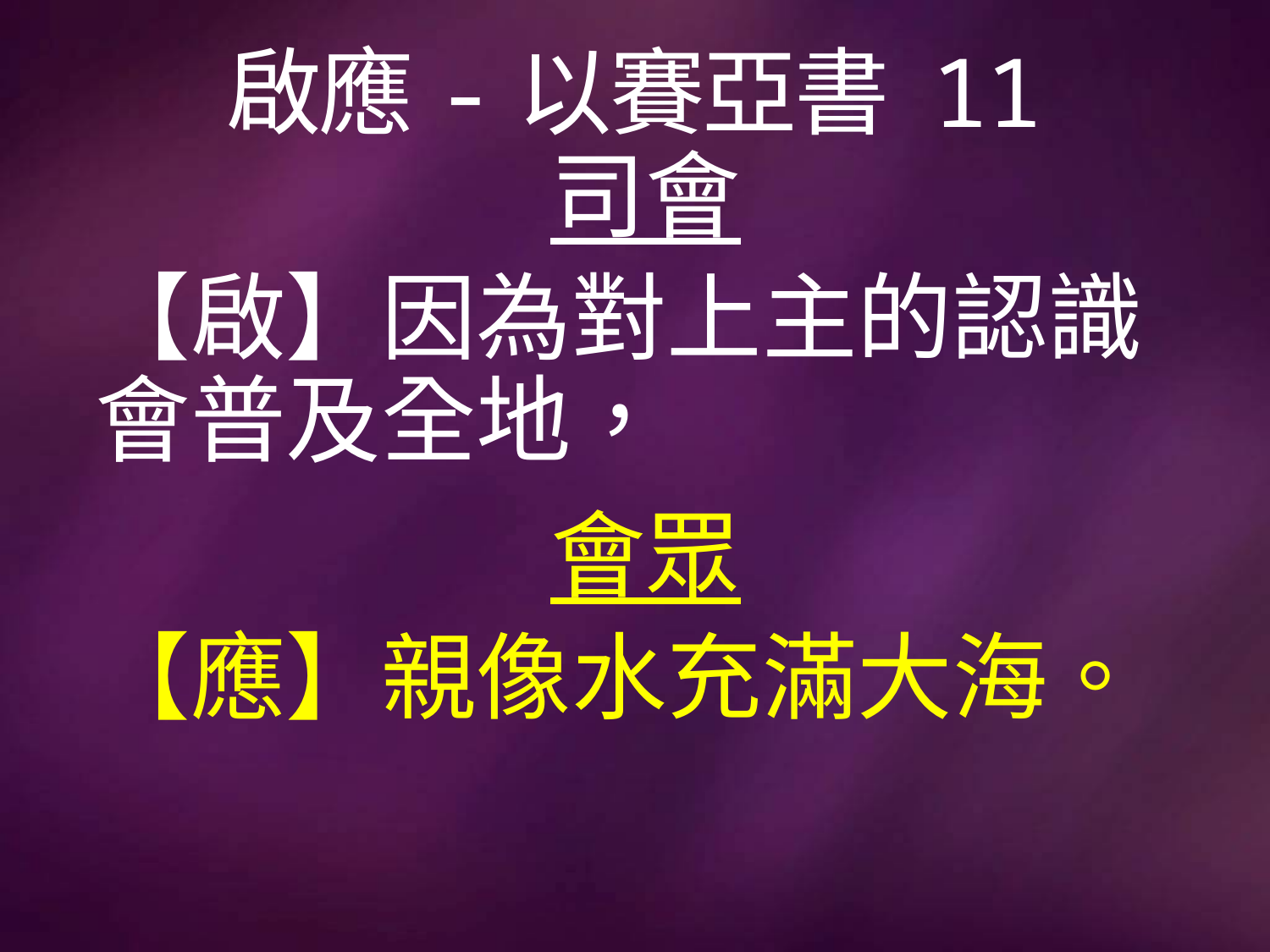

# 啟應-以賽亞書 11
司會
【啟】因為對上主的認識會普及全地，

會眾
【應】親像水充滿大海。